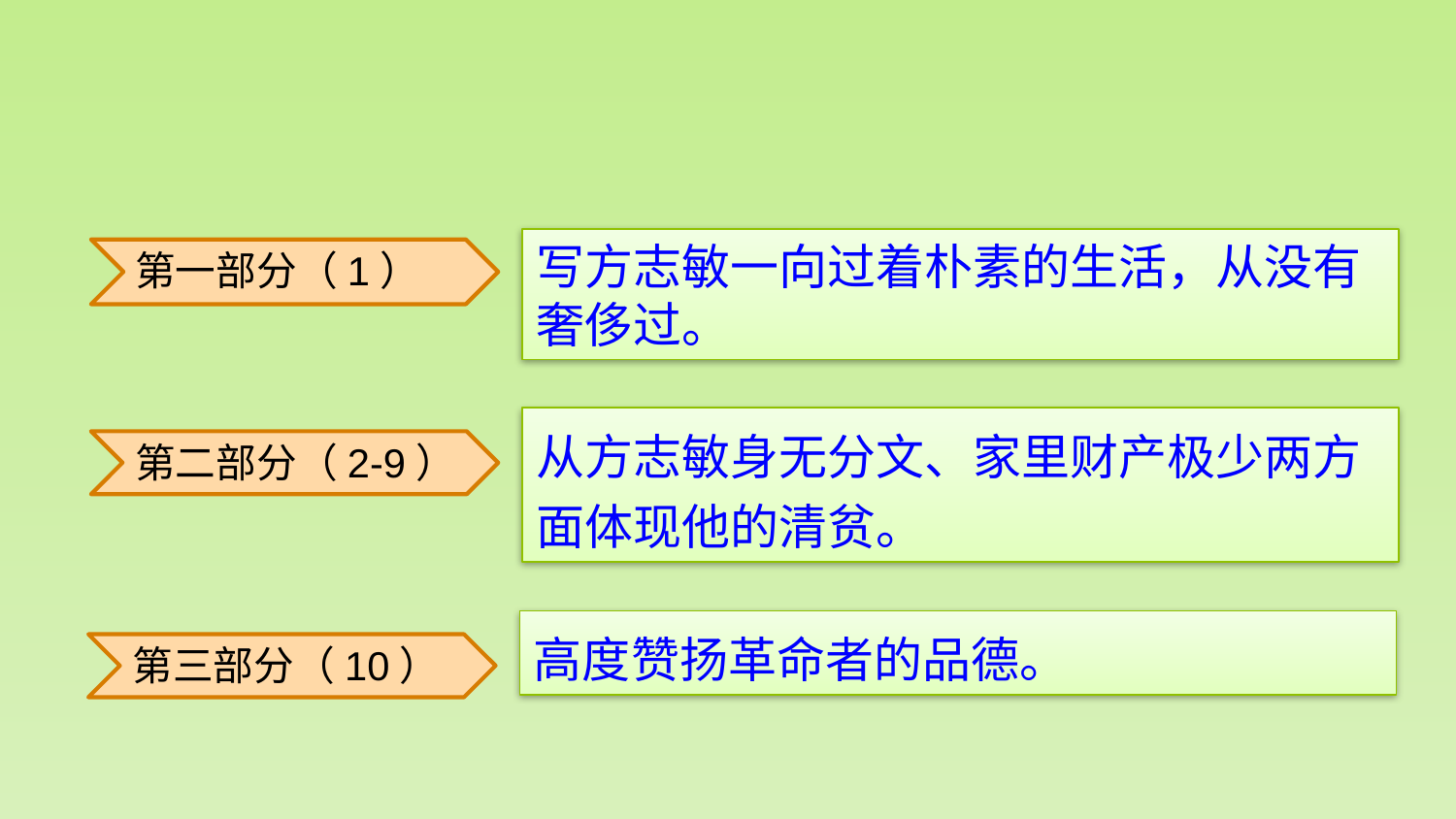

第一部分（1）

写方志敏一向过着朴素的生活，从没有奢侈过。
从方志敏身无分文、家里财产极少两方面体现他的清贫。
第二部分（2-9）

高度赞扬革命者的品德。
第三部分（10）